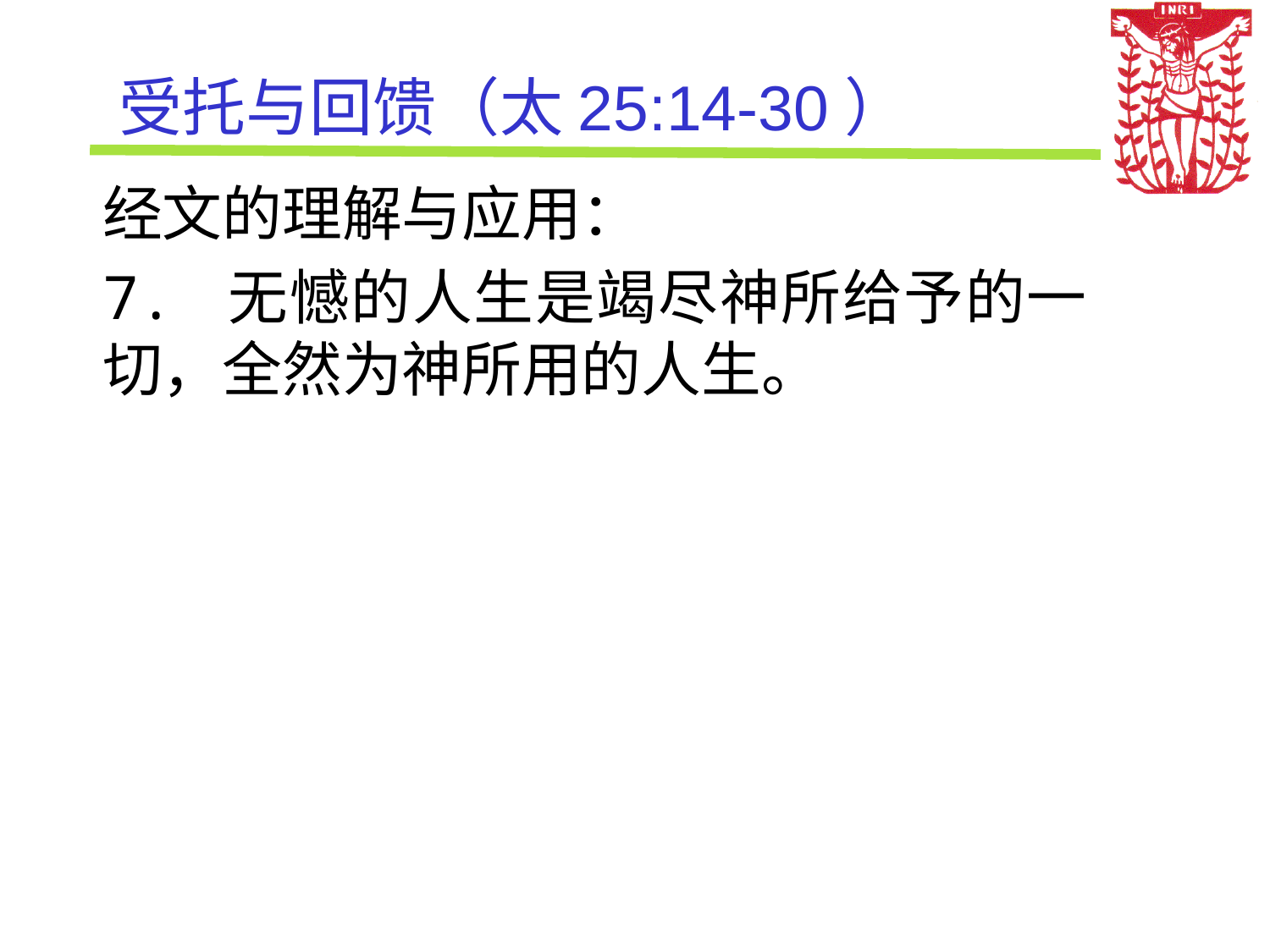

受托与回馈（太25:14-30）
经文的理解与应用：
7. 无憾的人生是竭尽神所给予的一切，全然为神所用的人生。